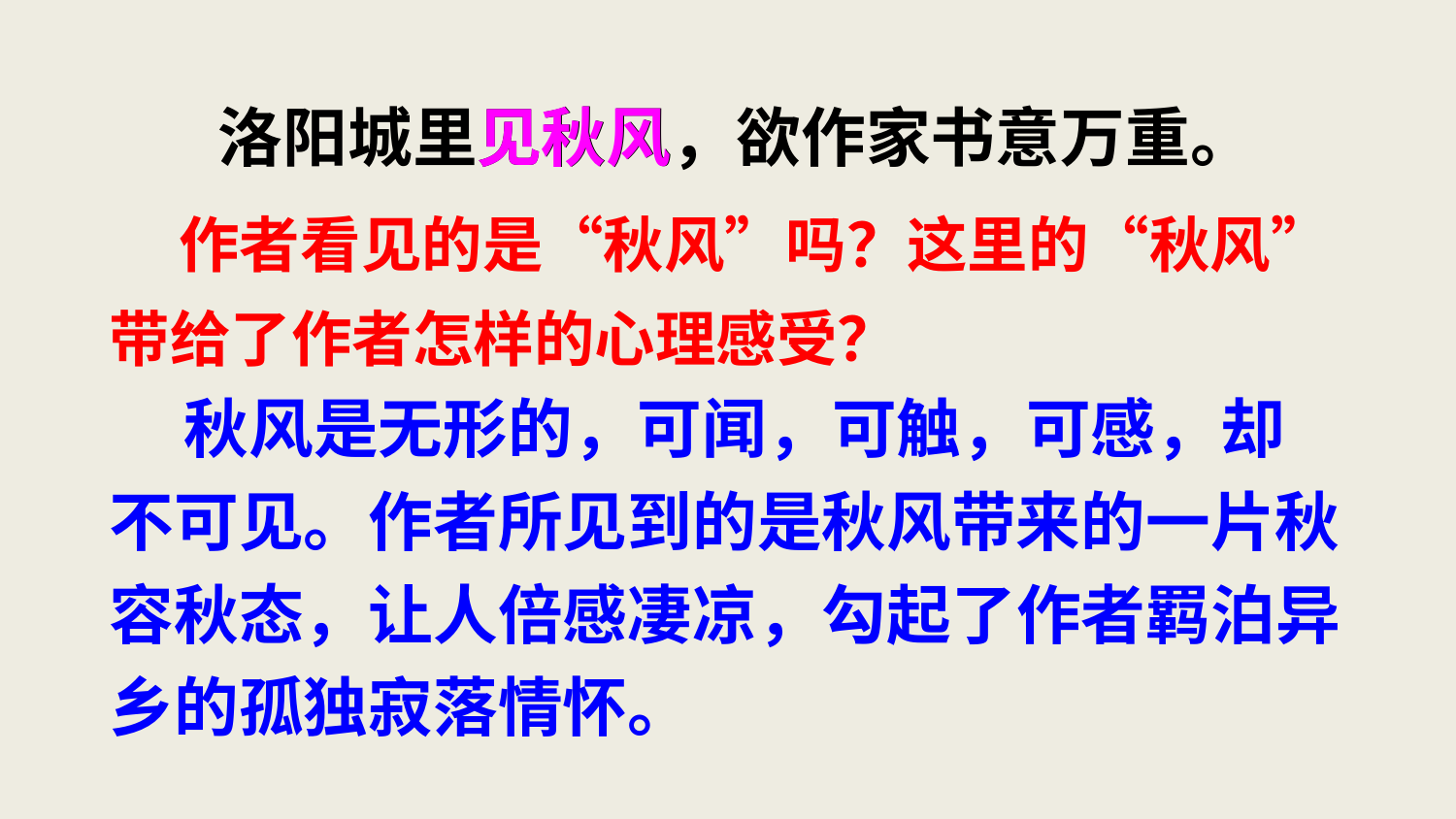

洛阳城里见秋风，欲作家书意万重。
见秋风
    作者看见的是“秋风”吗？这里的“秋风”带给了作者怎样的心理感受？
    秋风是无形的，可闻，可触，可感，却不可见。作者所见到的是秋风带来的一片秋容秋态，让人倍感凄凉，勾起了作者羁泊异乡的孤独寂落情怀。